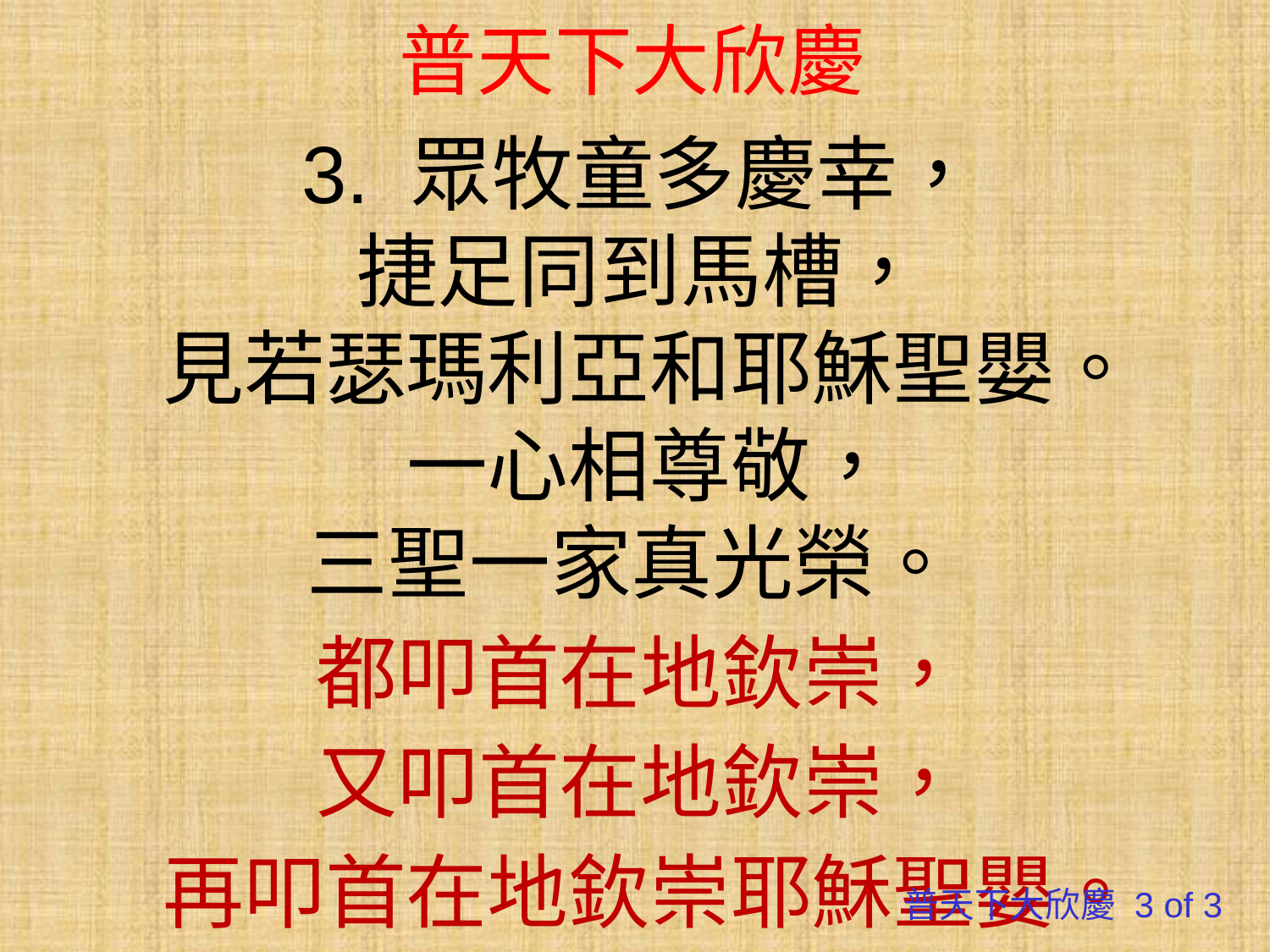

# 普天下大欣慶
3. 眾牧童多慶幸，
捷足同到馬槽，
見若瑟瑪利亞和耶穌聖嬰。
一心相尊敬，
三聖一家真光榮。
都叩首在地欽崇，
又叩首在地欽崇，
再叩首在地欽崇耶穌聖嬰。

普天下大欣慶 3 of 3